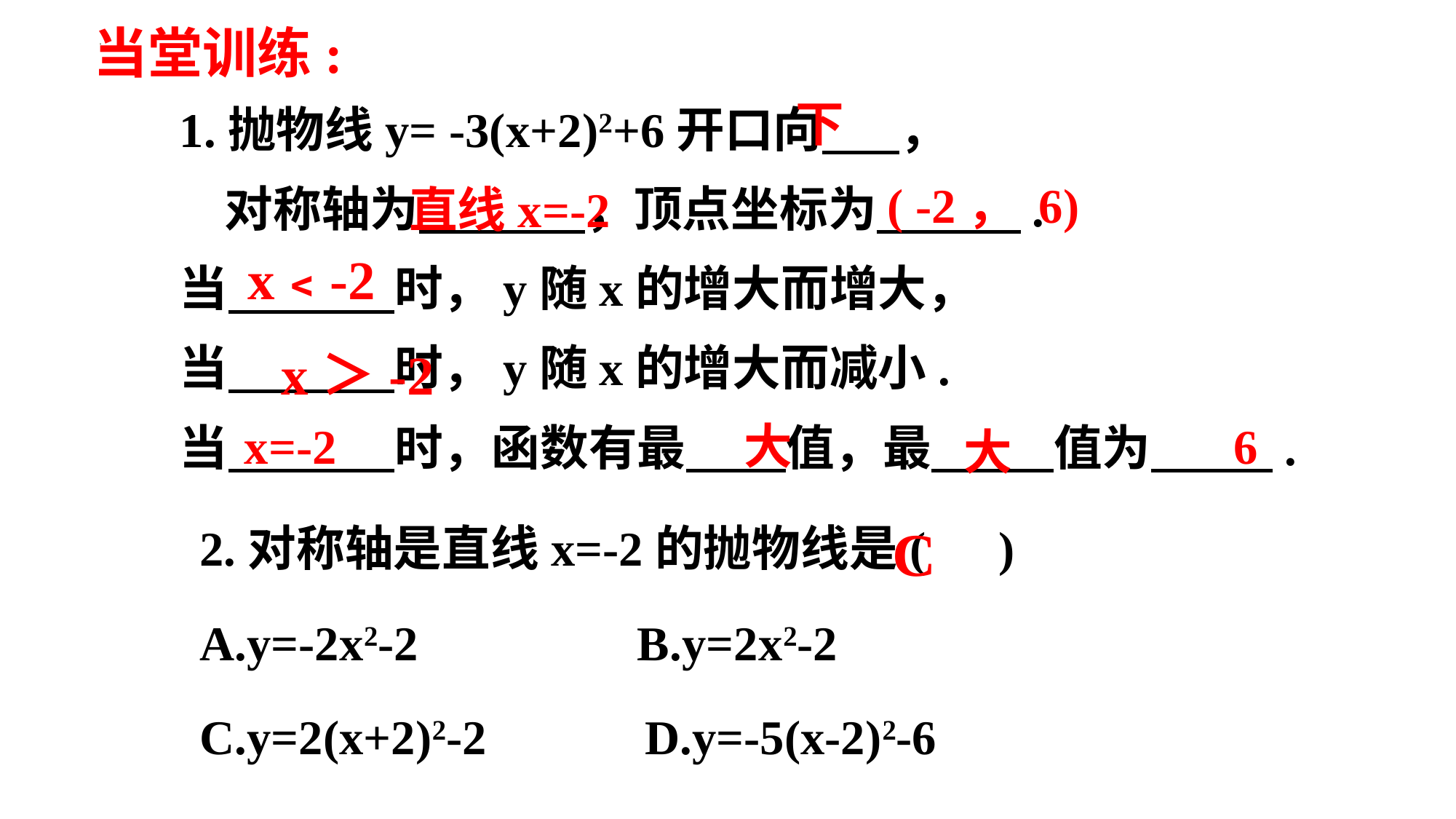

当堂训练:
下
1.抛物线y= -3(x+2)2+6开口向       ，
   对称轴为               ，顶点坐标为             .
当               时，y随x的增大而增大，
当               时，y随x的增大而减小.
当               时，函数有最         值，最           值为           .
( -2， 6)
直线x=-2
x﹤-2
x＞-2
x=-2
 6
大
大
C
2.对称轴是直线x=-2的抛物线是(      )
A.y=-2x2-2                  B.y=2x2-2
C.y=2(x+2)2-2             D.y=-5(x-2)2-6